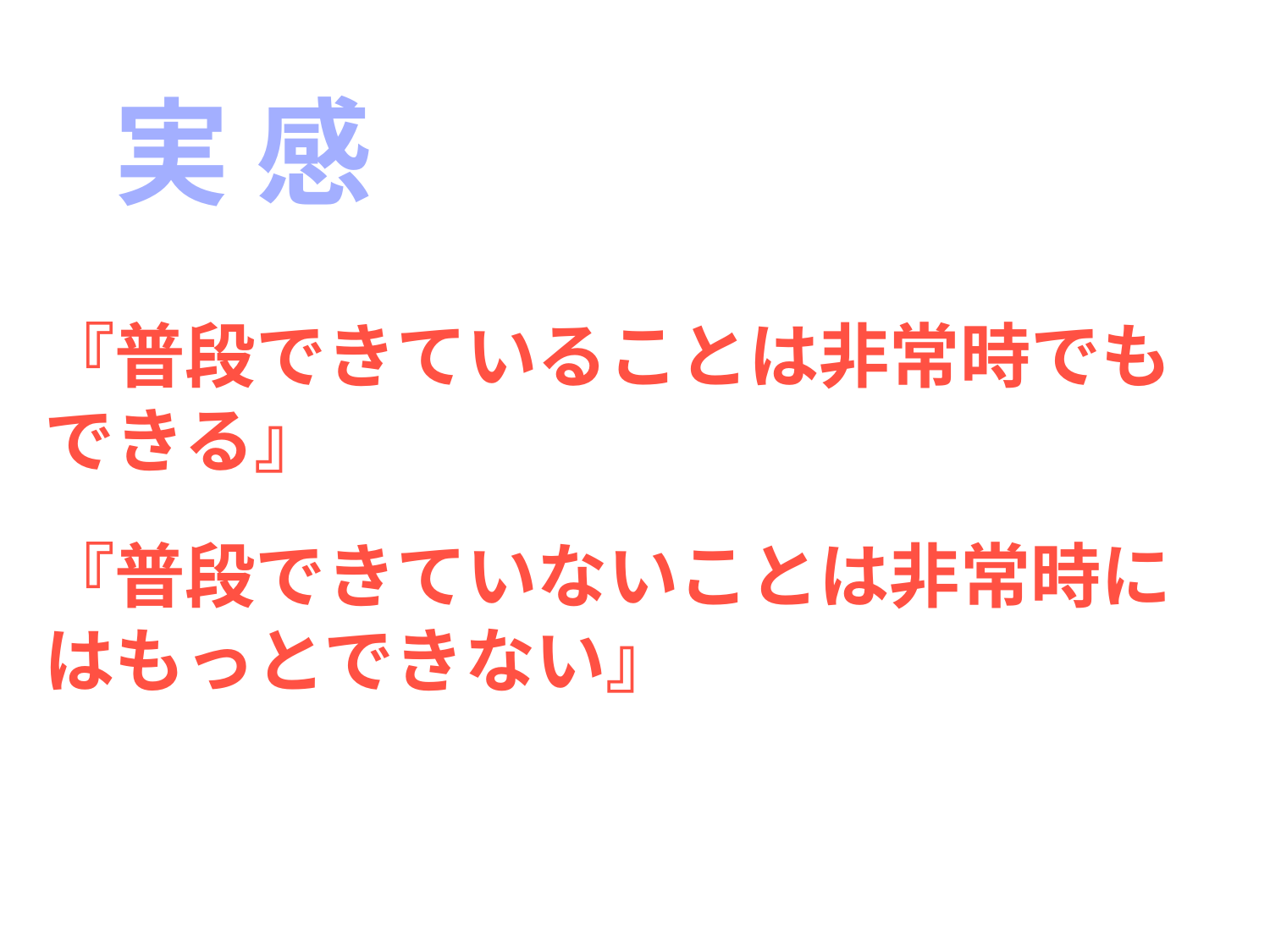

実 感
『普段できていることは非常時でも
できる』

『普段できていないことは非常時にはもっとできない』